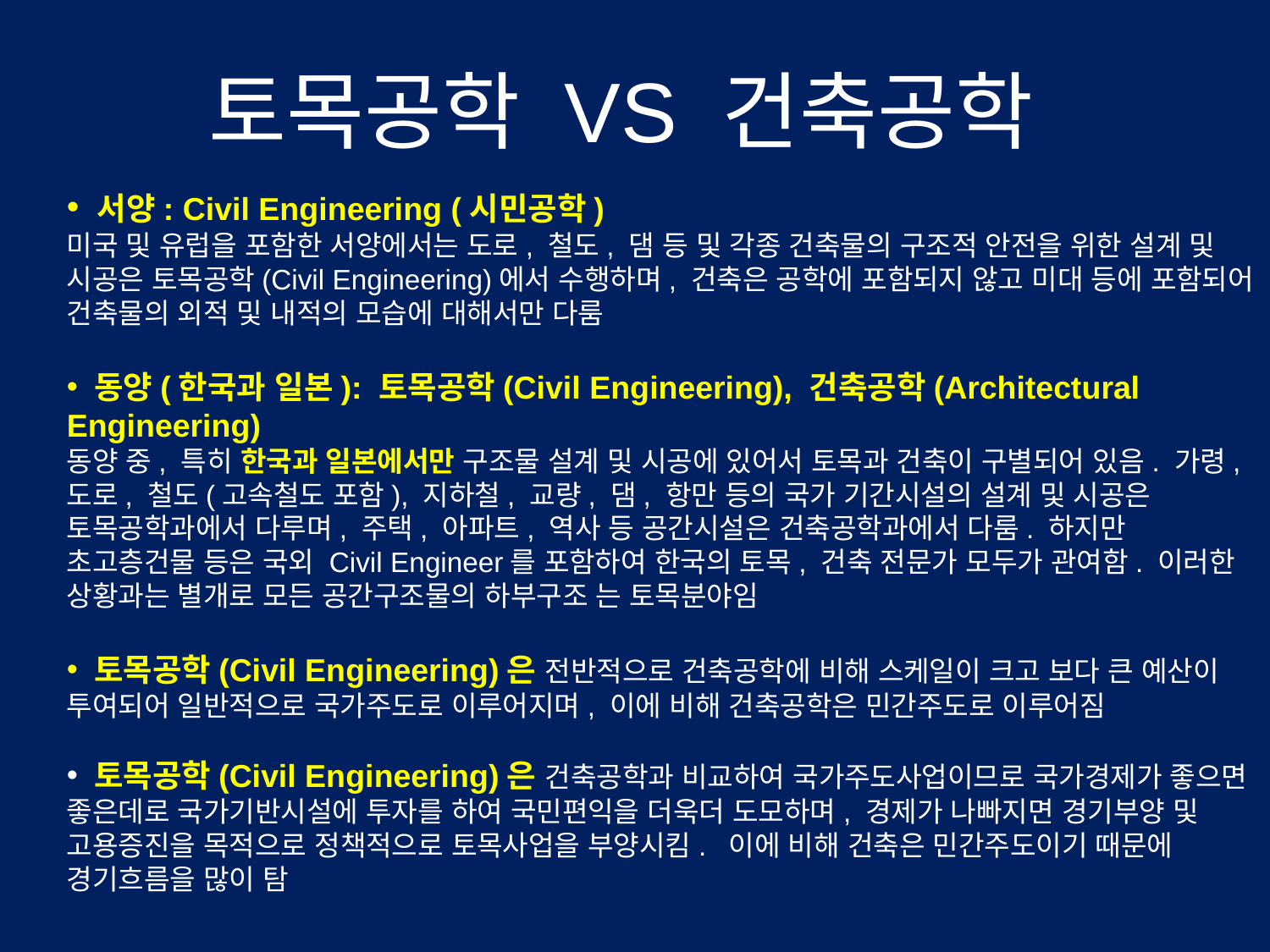

# 토목공학 VS 건축공학

 서양: Civil Engineering (시민공학)
미국 및 유럽을 포함한 서양에서는 도로, 철도, 댐 등 및 각종 건축물의 구조적 안전을 위한 설계 및 시공은 토목공학(Civil Engineering)에서 수행하며, 건축은 공학에 포함되지 않고 미대 등에 포함되어 건축물의 외적 및 내적의 모습에 대해서만 다룸

 동양(한국과 일본): 토목공학(Civil Engineering), 건축공학(Architectural Engineering)
동양 중, 특히 한국과 일본에서만 구조물 설계 및 시공에 있어서 토목과 건축이 구별되어 있음. 가령, 도로, 철도(고속철도 포함), 지하철, 교량, 댐, 항만 등의 국가 기간시설의 설계 및 시공은 토목공학과에서 다루며, 주택, 아파트, 역사 등 공간시설은 건축공학과에서 다룸. 하지만 초고층건물 등은 국외 Civil Engineer를 포함하여 한국의 토목, 건축 전문가 모두가 관여함. 이러한 상황과는 별개로 모든 공간구조물의 하부구조 는 토목분야임

 토목공학(Civil Engineering)은 전반적으로 건축공학에 비해 스케일이 크고 보다 큰 예산이 투여되어 일반적으로 국가주도로 이루어지며, 이에 비해 건축공학은 민간주도로 이루어짐

 토목공학(Civil Engineering)은 건축공학과 비교하여 국가주도사업이므로 국가경제가 좋으면 좋은데로 국가기반시설에 투자를 하여 국민편익을 더욱더 도모하며, 경제가 나빠지면 경기부양 및 고용증진을 목적으로 정책적으로 토목사업을 부양시킴.  이에 비해 건축은 민간주도이기 때문에 경기흐름을 많이 탐